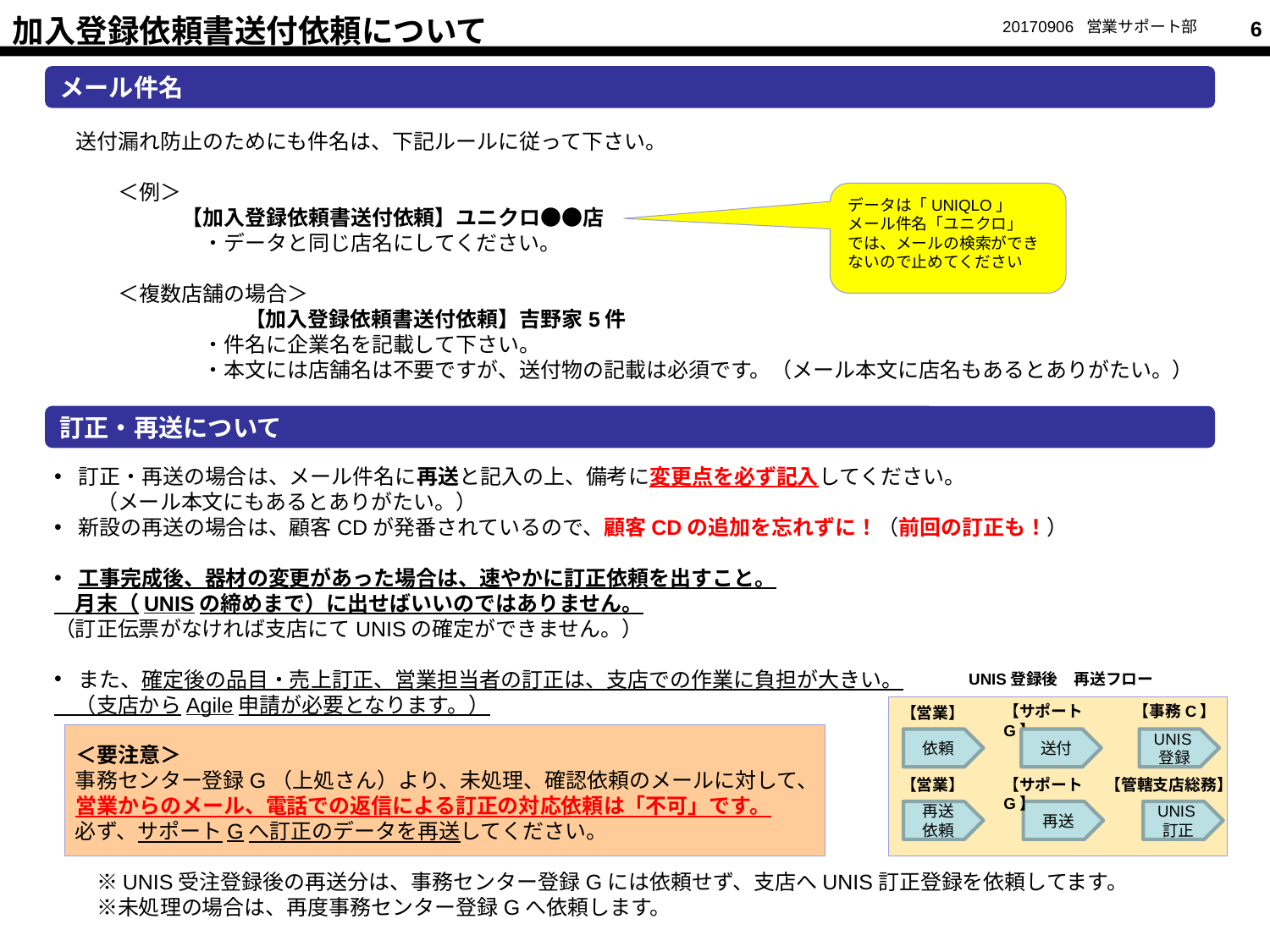

加入登録依頼書送付依頼について
6
メール件名
　送付漏れ防止のためにも件名は、下記ルールに従って下さい。

＜例＞
	【加入登録依頼書送付依頼】ユニクロ●●店
	　・データと同じ店名にしてください。

＜複数店舗の場合＞
	【加入登録依頼書送付依頼】吉野家5件
	　・件名に企業名を記載して下さい。
	　・本文には店舗名は不要ですが、送付物の記載は必須です。（メール本文に店名もあるとありがたい。）

データは「UNIQLO」
メール件名「ユニクロ」
では、メールの検索ができないので止めてください
訂正・再送について
訂正・再送の場合は、メール件名に再送と記入の上、備考に変更点を必ず記入してください。
　　（メール本文にもあるとありがたい。）
新設の再送の場合は、顧客CDが発番されているので、顧客CDの追加を忘れずに！（前回の訂正も！）

工事完成後、器材の変更があった場合は、速やかに訂正依頼を出すこと。
　月末（UNISの締めまで）に出せばいいのではありません。
（訂正伝票がなければ支店にてUNISの確定ができません。）

また、確定後の品目・売上訂正、営業担当者の訂正は、支店での作業に負担が大きい。
　（支店からAgile申請が必要となります。）

　＜要注意＞
　事務センター登録G（上処さん）より、未処理、確認依頼のメールに対して、
　営業からのメール、電話での返信による訂正の対応依頼は「不可」です。
　必ず、サポートGへ訂正のデータを再送してください。

　　※UNIS受注登録後の再送分は、事務センター登録Gには依頼せず、支店へUNIS訂正登録を依頼してます。
　　※未処理の場合は、再度事務センター登録Gへ依頼します。
UNIS登録後　再送フロー
【事務C】
【サポートG】
【営業】

依頼
送付
UNIS登録
【営業】
【サポートG】
【管轄支店総務】
再送依頼
再送
UNIS訂正